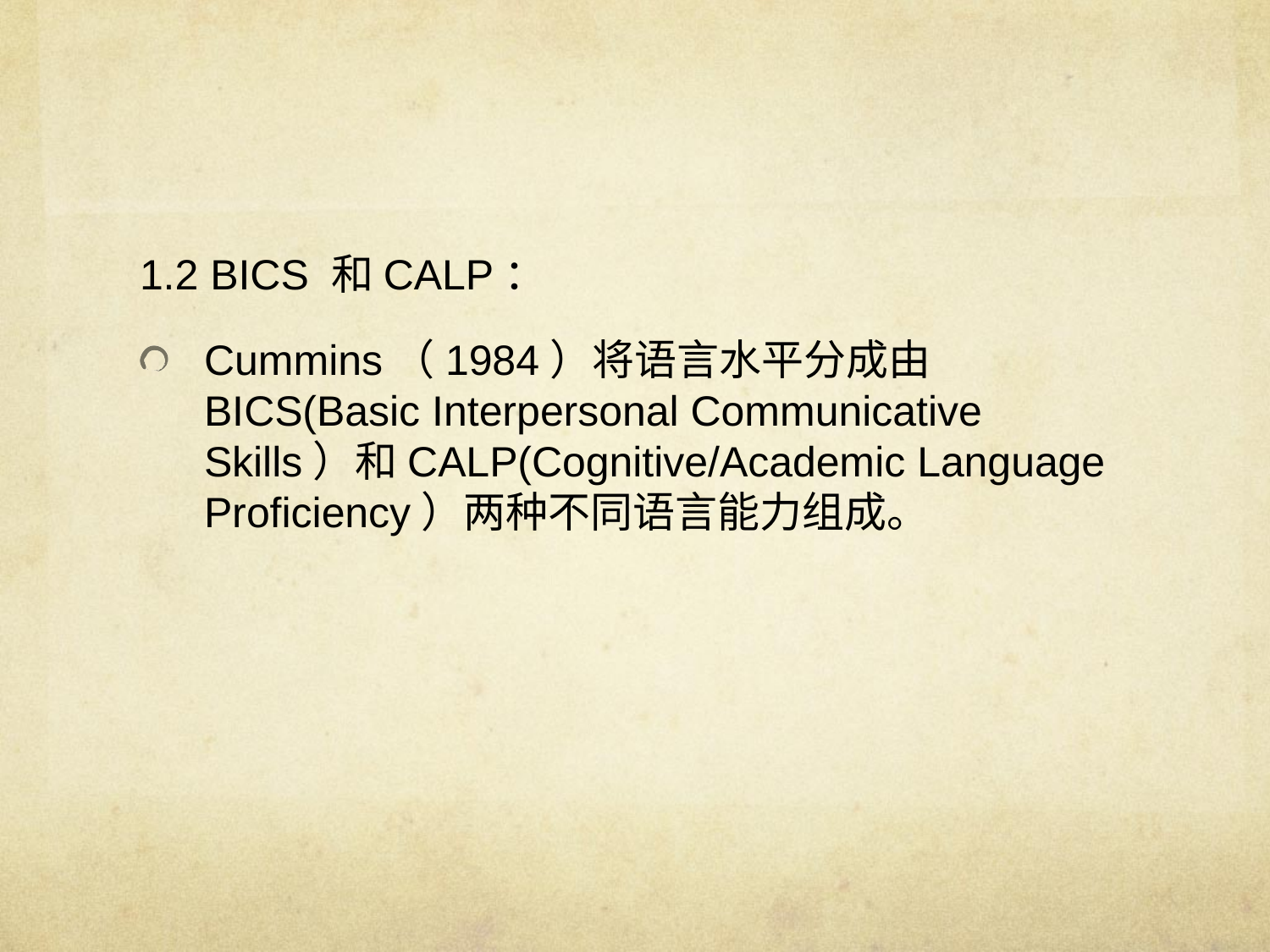

#
1.2 BICS 和CALP：
Cummins（1984）将语言水平分成由BICS(Basic Interpersonal Communicative Skills）和CALP(Cognitive/Academic Language Proficiency）两种不同语言能力组成。